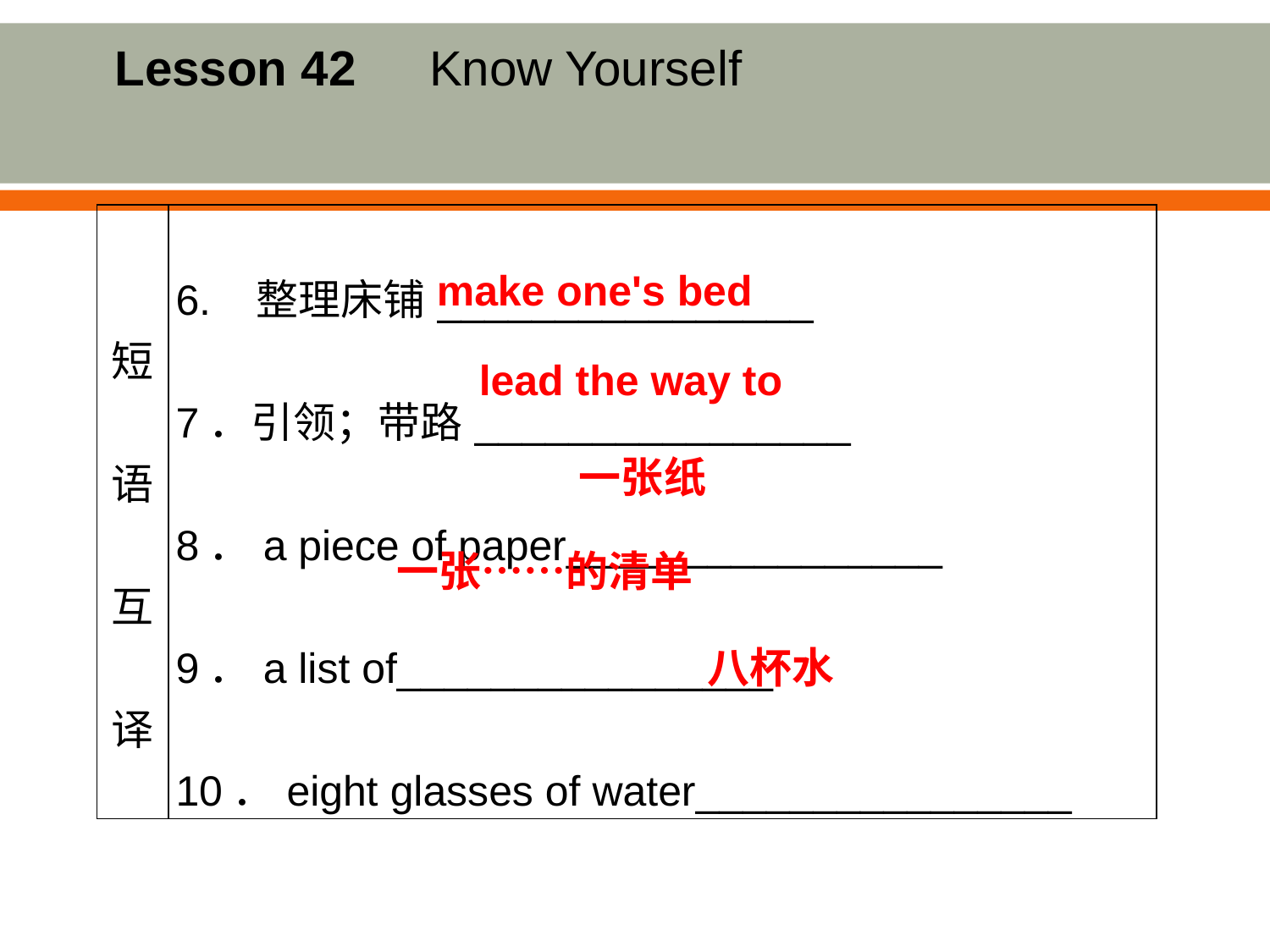

Lesson 42　Know Yourself
| 短语 互译 | 6. 整理床铺\_\_\_\_\_\_\_\_\_\_\_\_\_\_\_\_ 7．引领；带路\_\_\_\_\_\_\_\_\_\_\_\_\_\_\_\_ 8．a piece of paper\_\_\_\_\_\_\_\_\_\_\_\_\_\_\_\_ 9．a list of\_\_\_\_\_\_\_\_\_\_\_\_\_\_\_\_ 10．eight glasses of water\_\_\_\_\_\_\_\_\_\_\_\_\_\_\_\_ |
| --- | --- |
make one's bed
lead the way to
一张纸
一张……的清单
八杯水